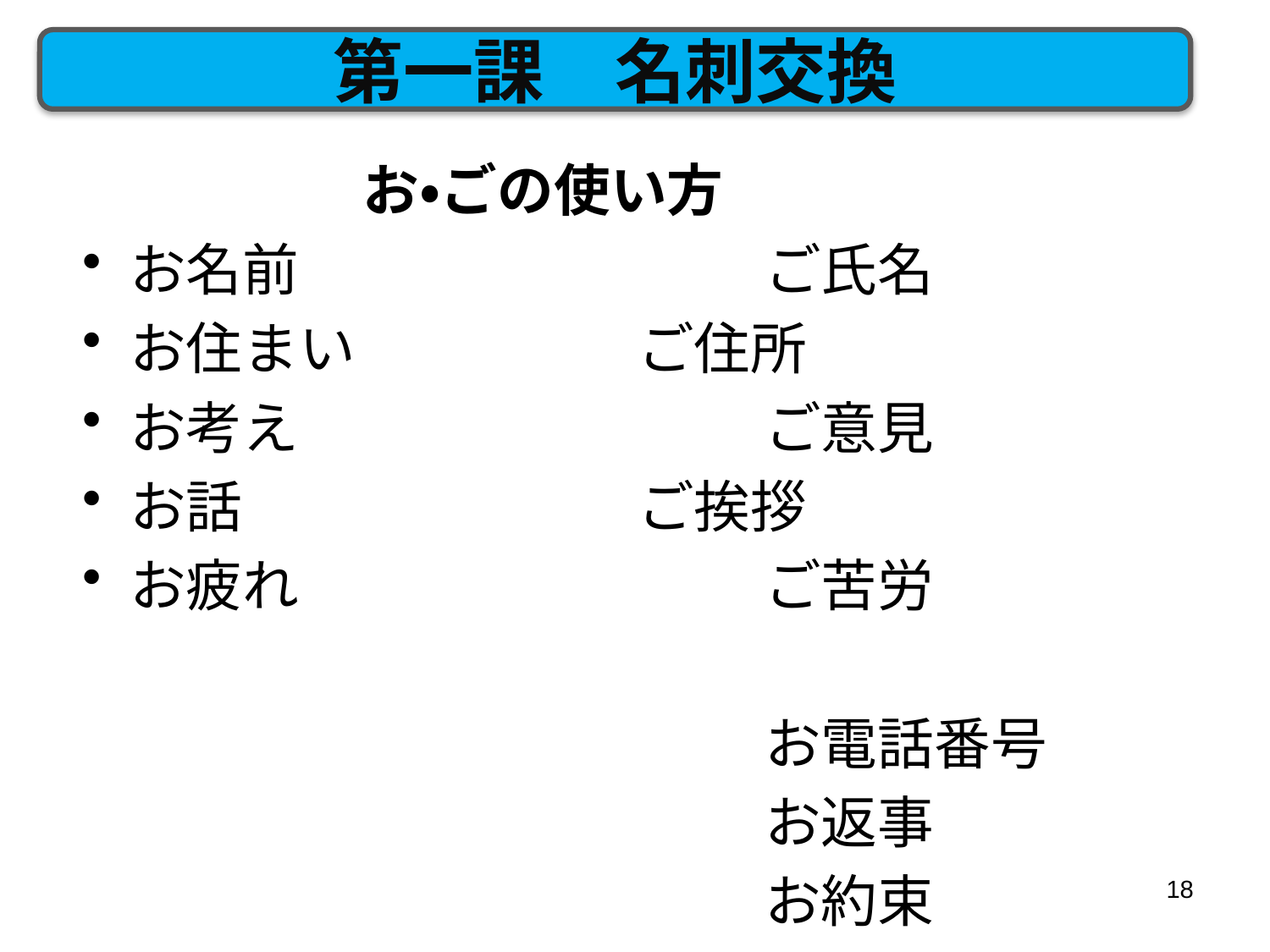

第一課　名刺交換
お・ごの使い方
お名前				ご氏名
お住まい			ご住所
お考え				ご意見
お話				ご挨拶
お疲れ				ご苦労

						お電話番号
						お返事
						お約束

18